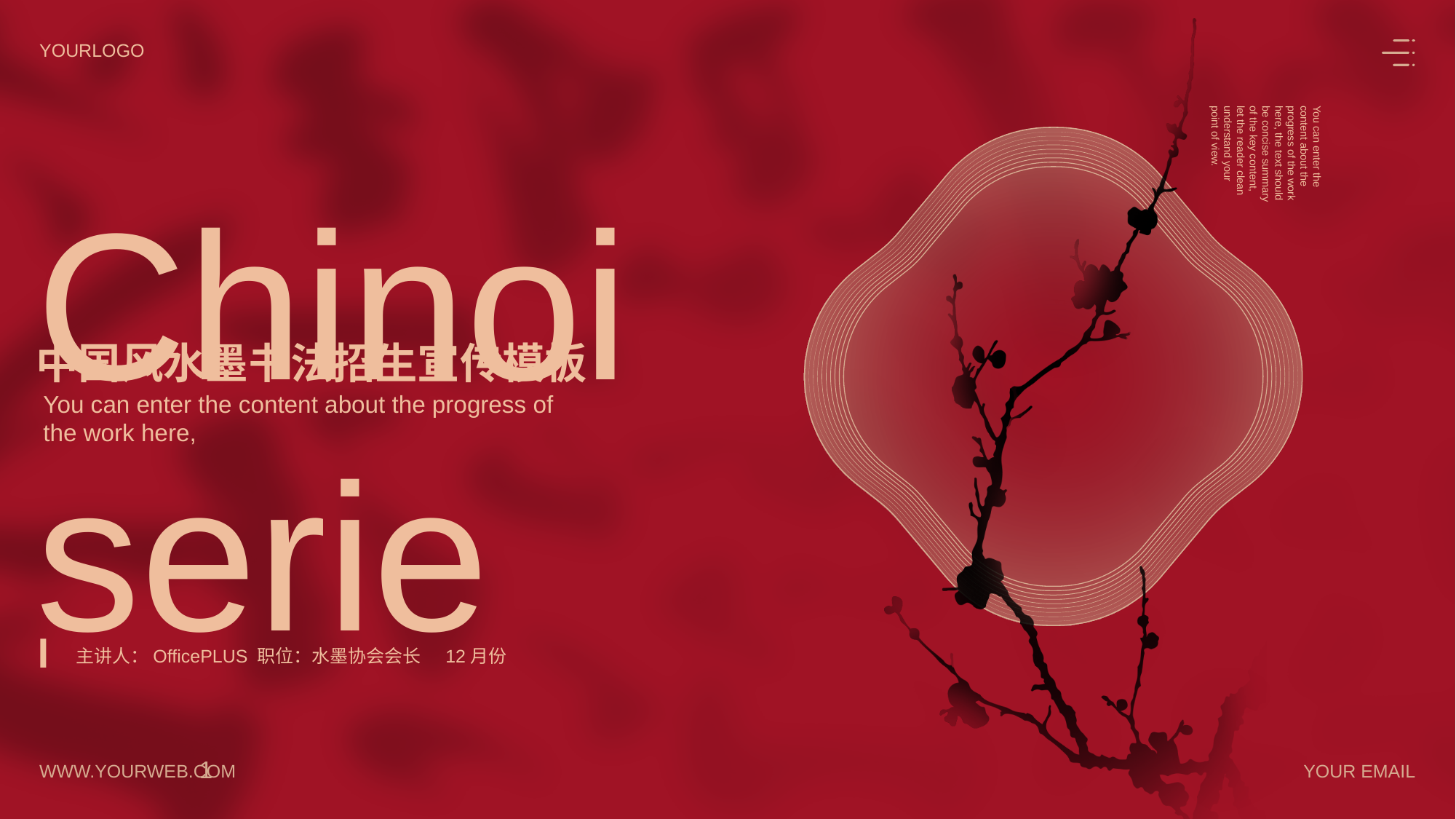

Chinoiserie
中国风水墨书法招生宣传模板
You can enter the content about the progress of the work here,

主讲人：OfficePLUS 职位：水墨协会会长     12月份
1